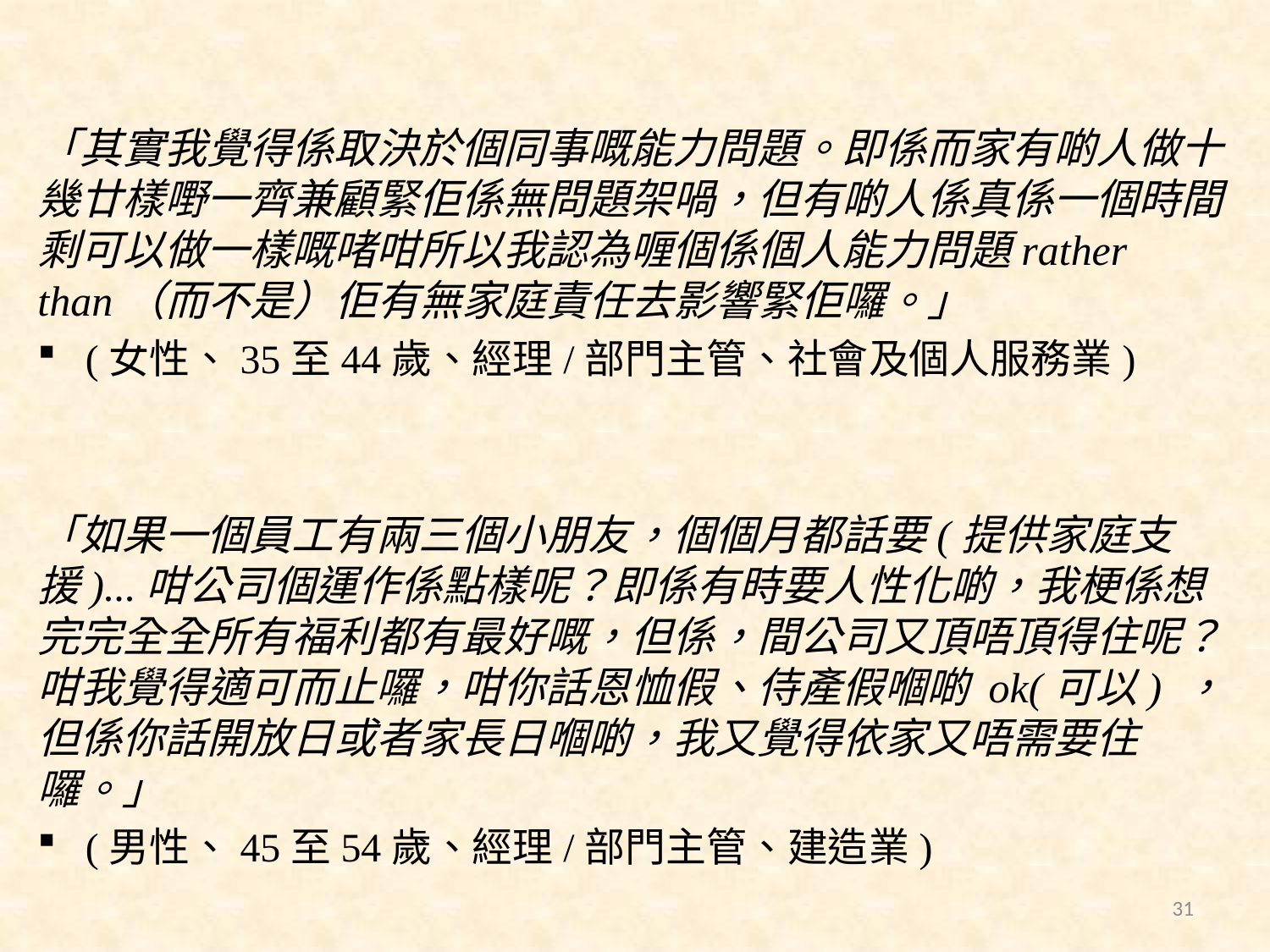

「其實我覺得係取決於個同事嘅能力問題。即係而家有啲人做十幾廿樣嘢一齊兼顧緊佢係無問題架喎，但有啲人係真係一個時間剩可以做一樣嘅啫咁所以我認為喱個係個人能力問題rather than（而不是）佢有無家庭責任去影響緊佢囉。」
(女性、35至44歲、經理/部門主管、社會及個人服務業)

「如果一個員工有兩三個小朋友，個個月都話要(提供家庭支援)...咁公司個運作係點樣呢？即係有時要人性化啲，我梗係想完完全全所有福利都有最好嘅，但係，間公司又頂唔頂得住呢？咁我覺得適可而止囉，咁你話恩恤假、侍產假嗰啲 ok(可以) ，但係你話開放日或者家長日嗰啲，我又覺得依家又唔需要住囉。」
(男性、45至54歲、經理/部門主管、建造業)
31